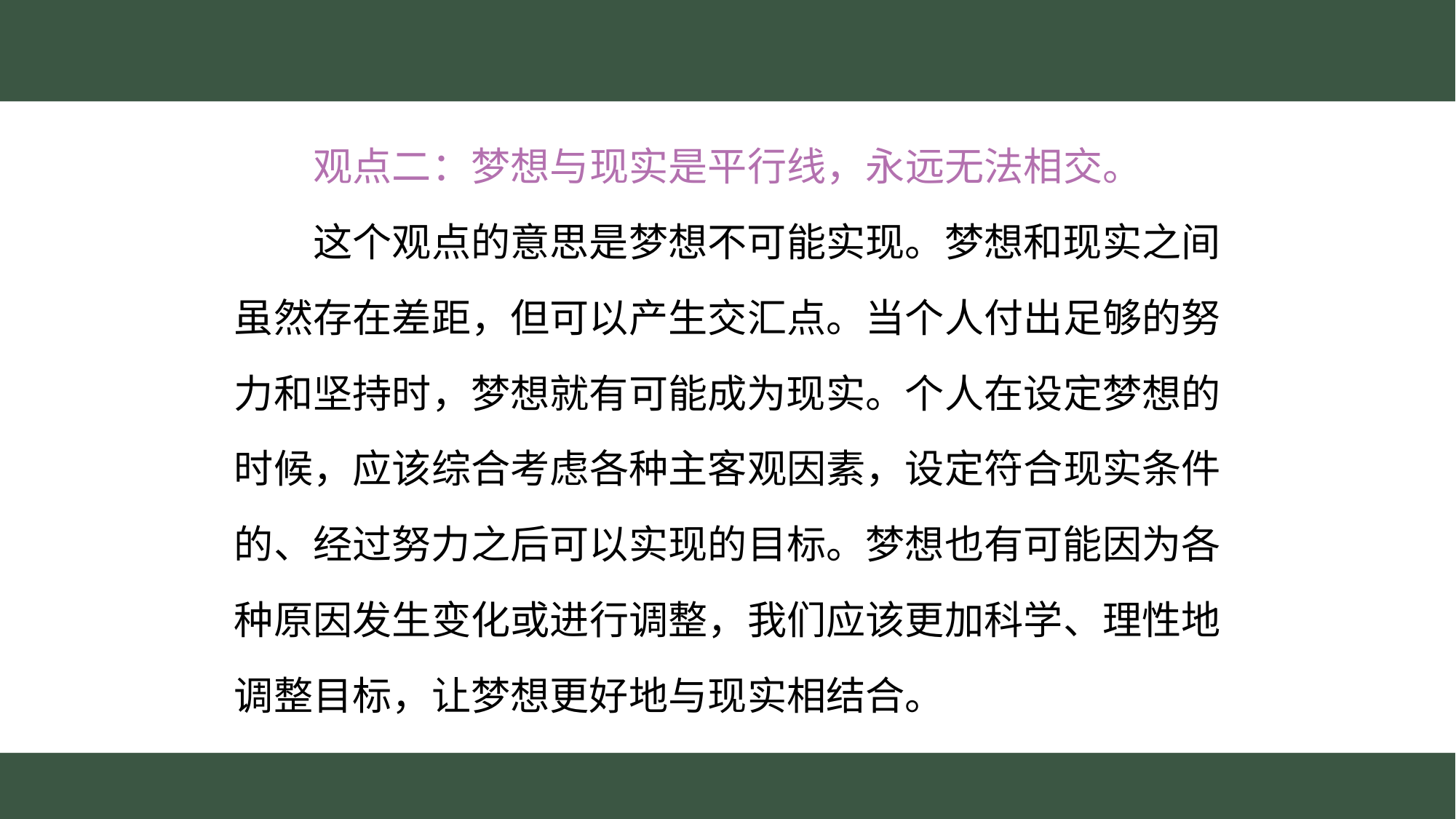

观点二：梦想与现实是平行线，永远无法相交。
　　这个观点的意思是梦想不可能实现。梦想和现实之间
虽然存在差距，但可以产生交汇点。当个人付出足够的努
力和坚持时，梦想就有可能成为现实。个人在设定梦想的
时候，应该综合考虑各种主客观因素，设定符合现实条件
的、经过努力之后可以实现的目标。梦想也有可能因为各
种原因发生变化或进行调整，我们应该更加科学、理性地
调整目标，让梦想更好地与现实相结合。